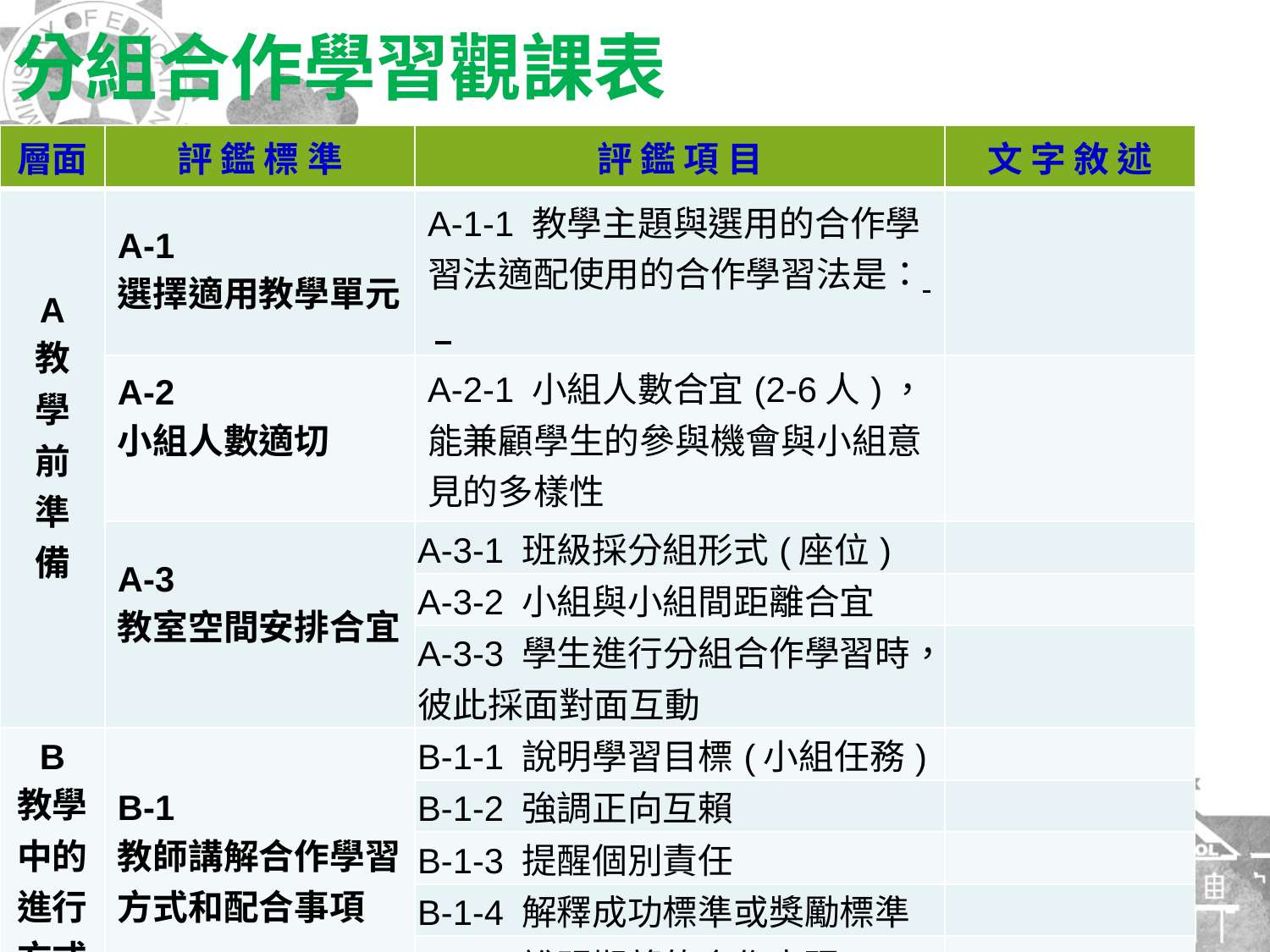

分組合作學習觀課表
| 層面 | 評 鑑 標 準 | 評 鑑 項 目 | 文 字 敘 述 |
| --- | --- | --- | --- |
| A 教 學 前 準 備 | A-1 選擇適用教學單元 | A-1-1 教學主題與選用的合作學習法適配使用的合作學習法是： |  |
|  | A-2 小組人數適切 | A-2-1 小組人數合宜(2-6人)，能兼顧學生的參與機會與小組意見的多樣性 |  |
|  | A-3 教室空間安排合宜 | A-3-1 班級採分組形式(座位) |  |
|  |  | A-3-2 小組與小組間距離合宜 |  |
|  |  | A-3-3 學生進行分組合作學習時，彼此採面對面互動 |  |
| B 教學 中的 進行 方式 | B-1 教師講解合作學習方式和配合事項 | B-1-1 說明學習目標(小組任務) |  |
|  |  | B-1-2 強調正向互賴 |  |
|  |  | B-1-3 提醒個別責任 |  |
|  |  | B-1-4 解釋成功標準或獎勵標準 |  |
|  |  | B-1-5 說明期望的合作表現 |  |